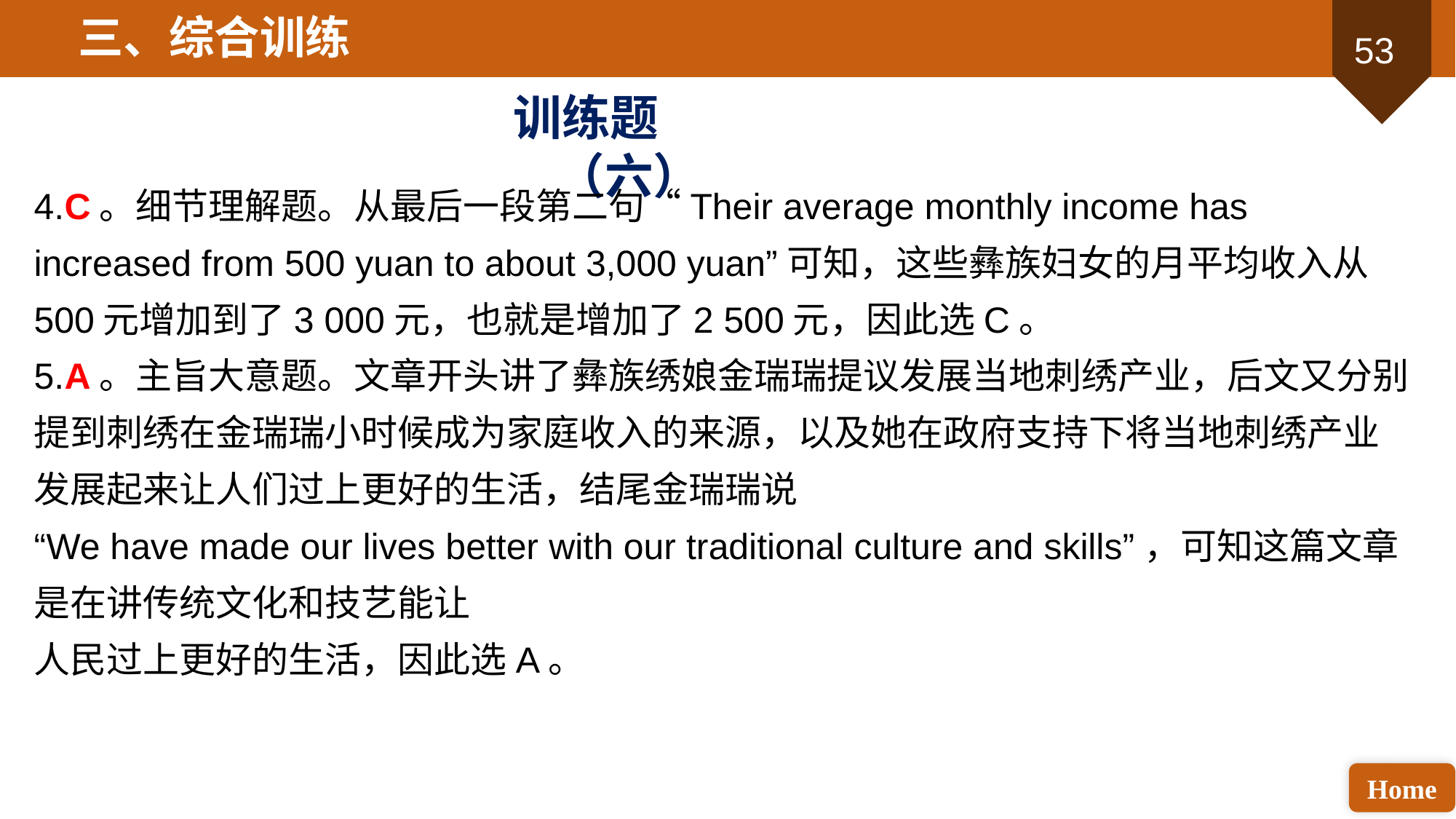

三、综合训练
训练题（六）
4.C。细节理解题。从最后一段第二句“Their average monthly income has increased from 500 yuan to about 3,000 yuan”可知，这些彝族妇女的月平均收入从500元增加到了3 000元，也就是增加了2 500元，因此选C。
5.A。主旨大意题。文章开头讲了彝族绣娘金瑞瑞提议发展当地刺绣产业，后文又分别提到刺绣在金瑞瑞小时候成为家庭收入的来源，以及她在政府支持下将当地刺绣产业发展起来让人们过上更好的生活，结尾金瑞瑞说
“We have made our lives better with our traditional culture and skills”，可知这篇文章是在讲传统文化和技艺能让
人民过上更好的生活，因此选A。